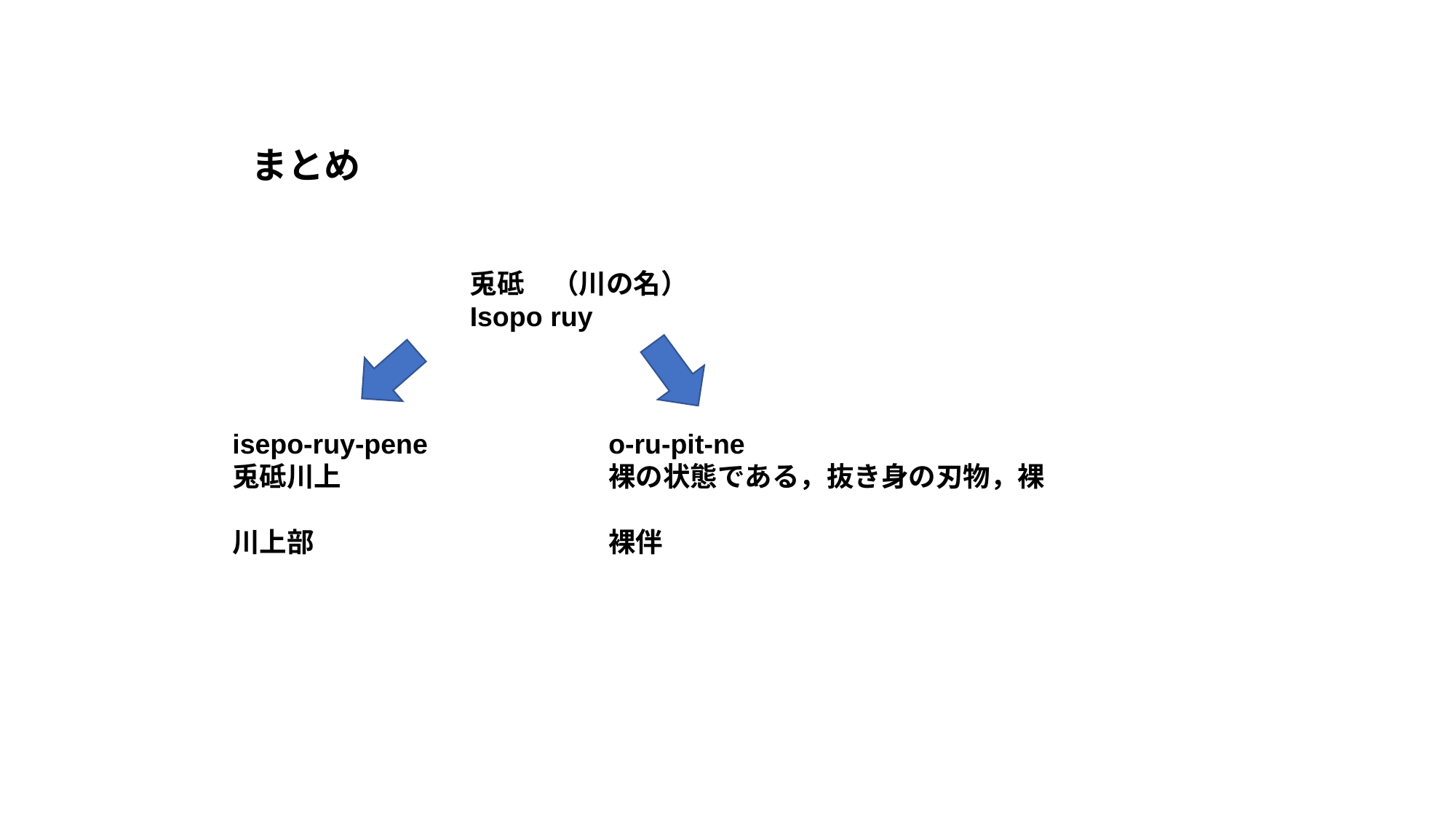

まとめ
兎砥　（川の名）
Isopo ruy

isepo-ruy-pene
兎砥川上

川上部
o-ru-pit-ne
裸の状態である，抜き身の刃物，裸

裸伴